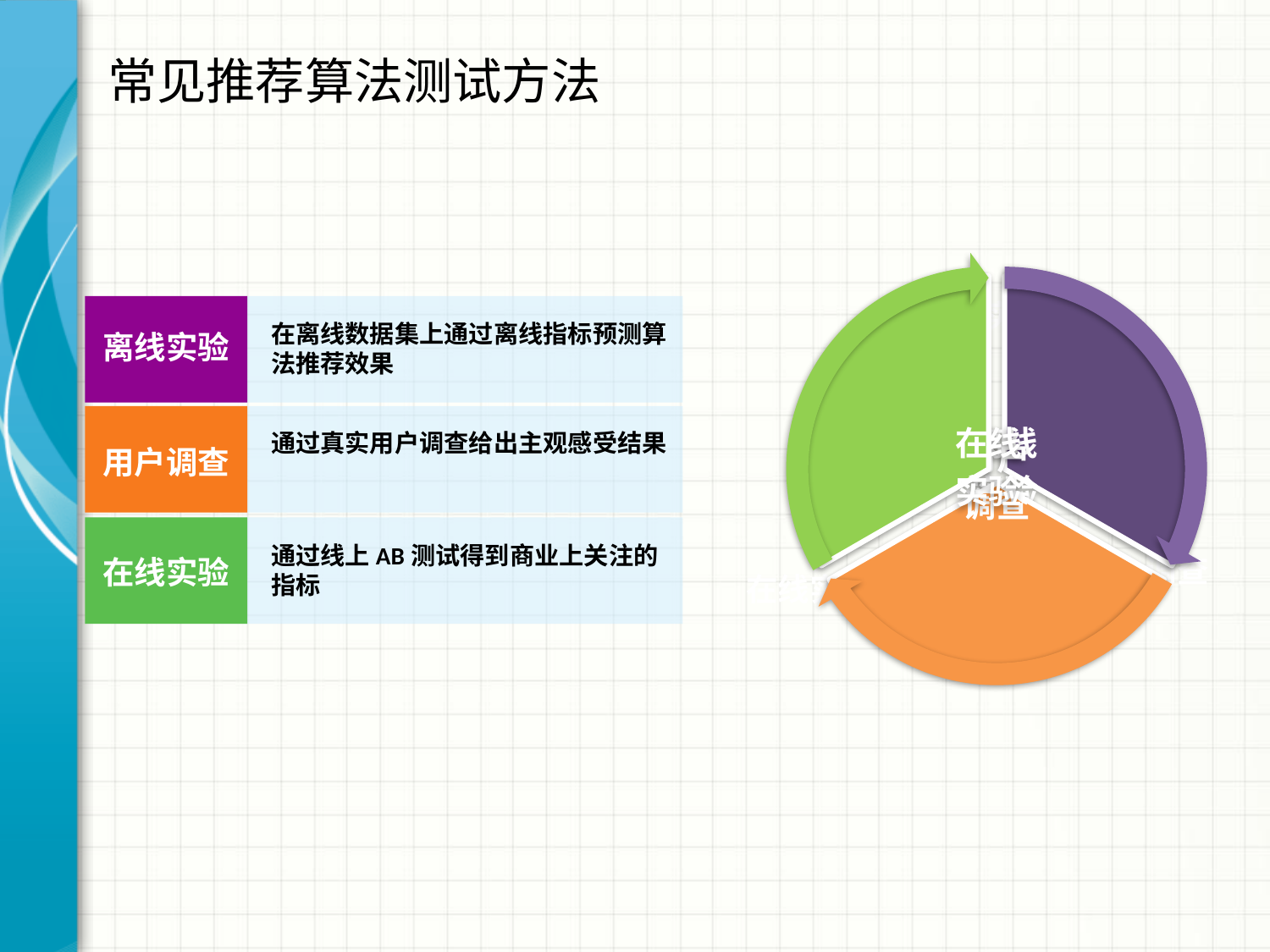

# 常见推荐算法测试方法

离线
实验
用户
调查
在线
实验
离线实验

在离线数据集上通过离线指标预测算法推荐效果
离线实验

通过真实用户调查给出主观感受结果
用户调查

通过线上AB测试得到商业上关注的指标
用户调查
在线实验

在线实验